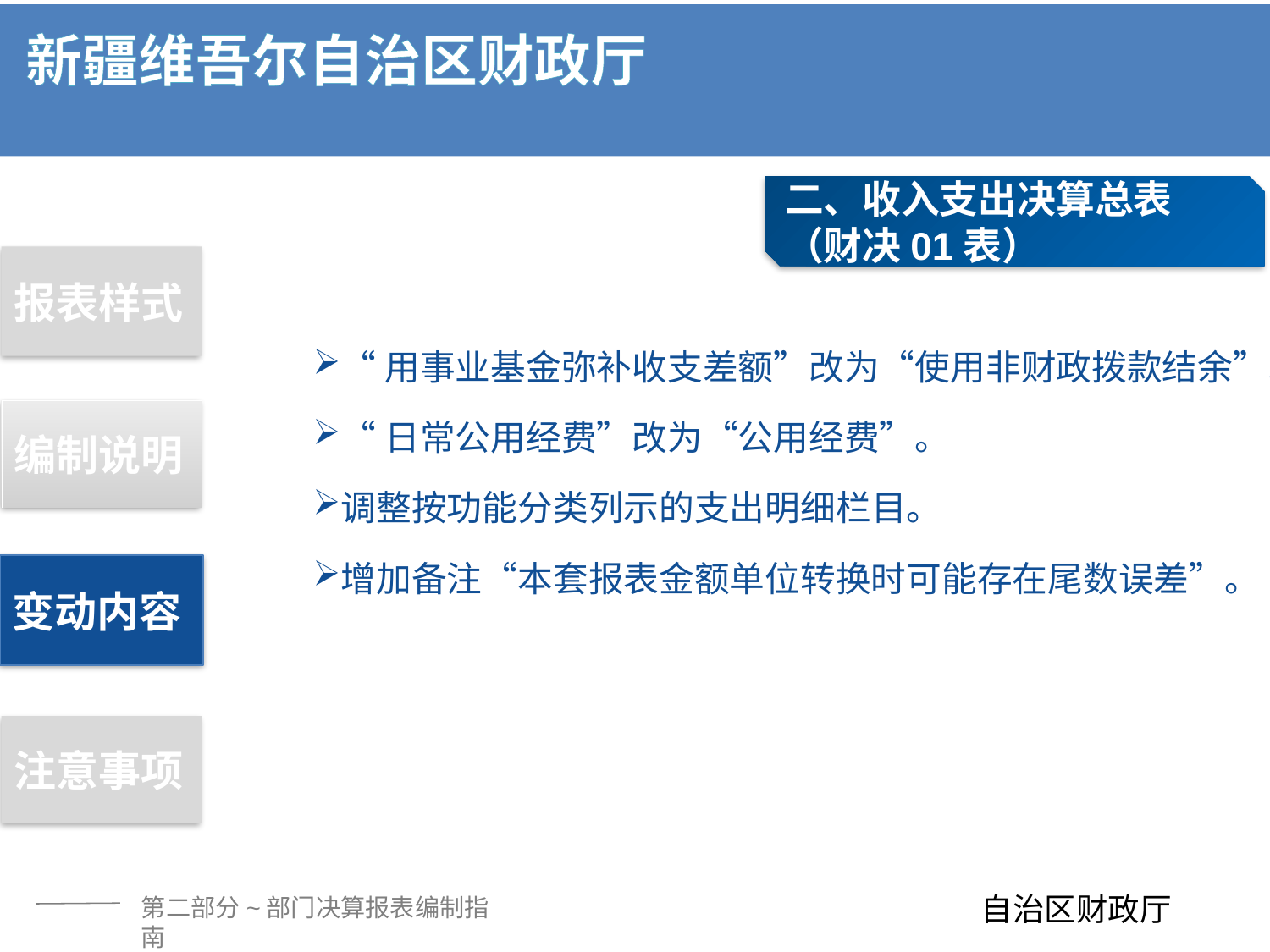

二、收入支出决算总表（财决01表）
报表样式
“用事业基金弥补收支差额”改为“使用非财政拨款结余”。
“日常公用经费”改为“公用经费”。
调整按功能分类列示的支出明细栏目。
增加备注“本套报表金额单位转换时可能存在尾数误差”。

编制说明
变动内容
注意事项
第二部分~部门决算报表编制指南
30